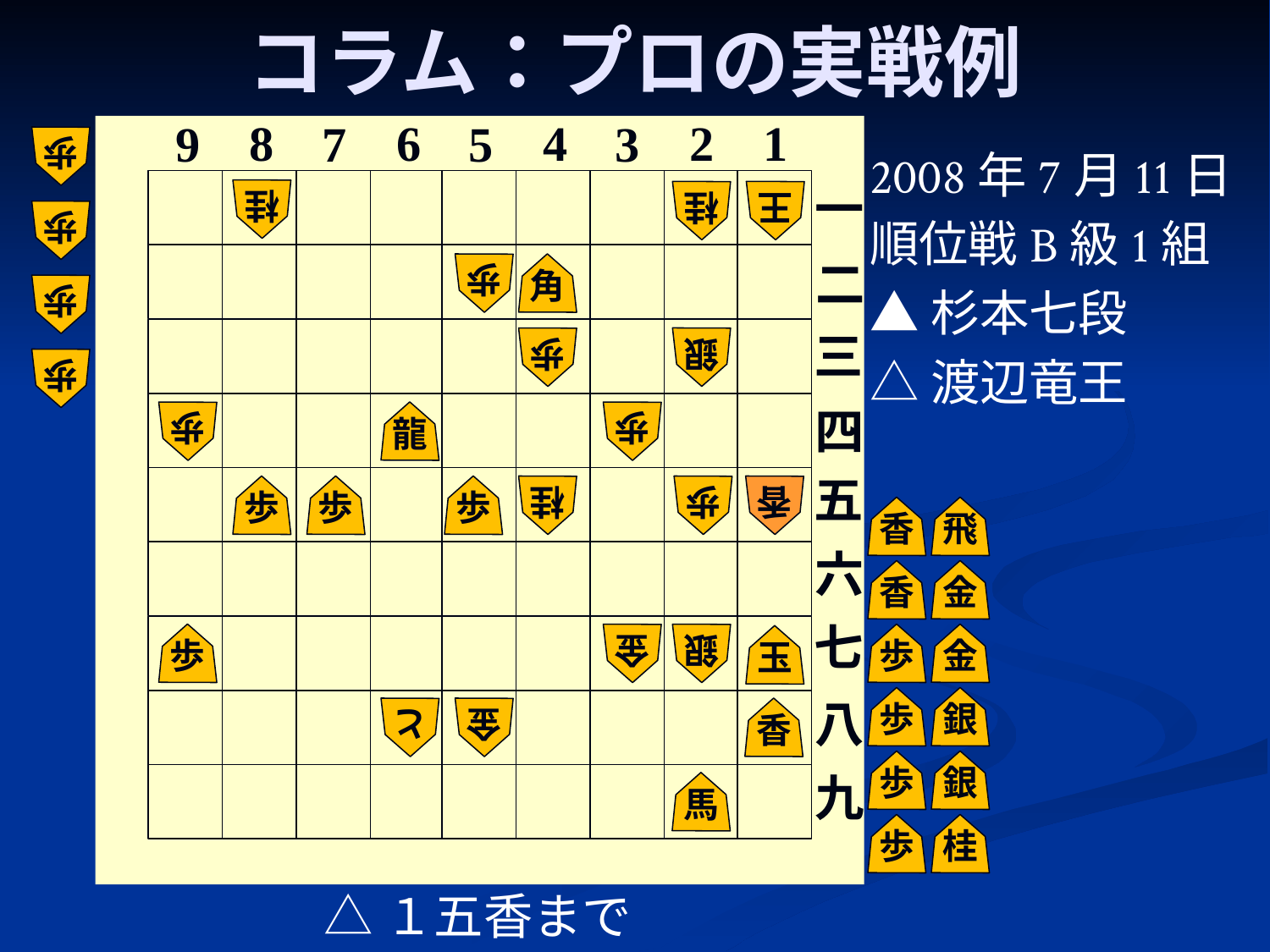

# コラム：プロの実戦例
6
2
1
8
4
7
3
9
5

一

二
三

四
五

六

七

八

九

歩
2008年7月11日
順位戦B級1組
▲杉本七段
△渡辺竜王
桂
桂
王
歩
歩
角
歩
銀
歩
歩
歩
龍
歩
歩
歩
歩
桂
歩
香
香
飛
香
金
歩
金
銀
歩
金
玉
歩
銀
と
金
香
歩
銀
馬
歩
桂
△１五香まで